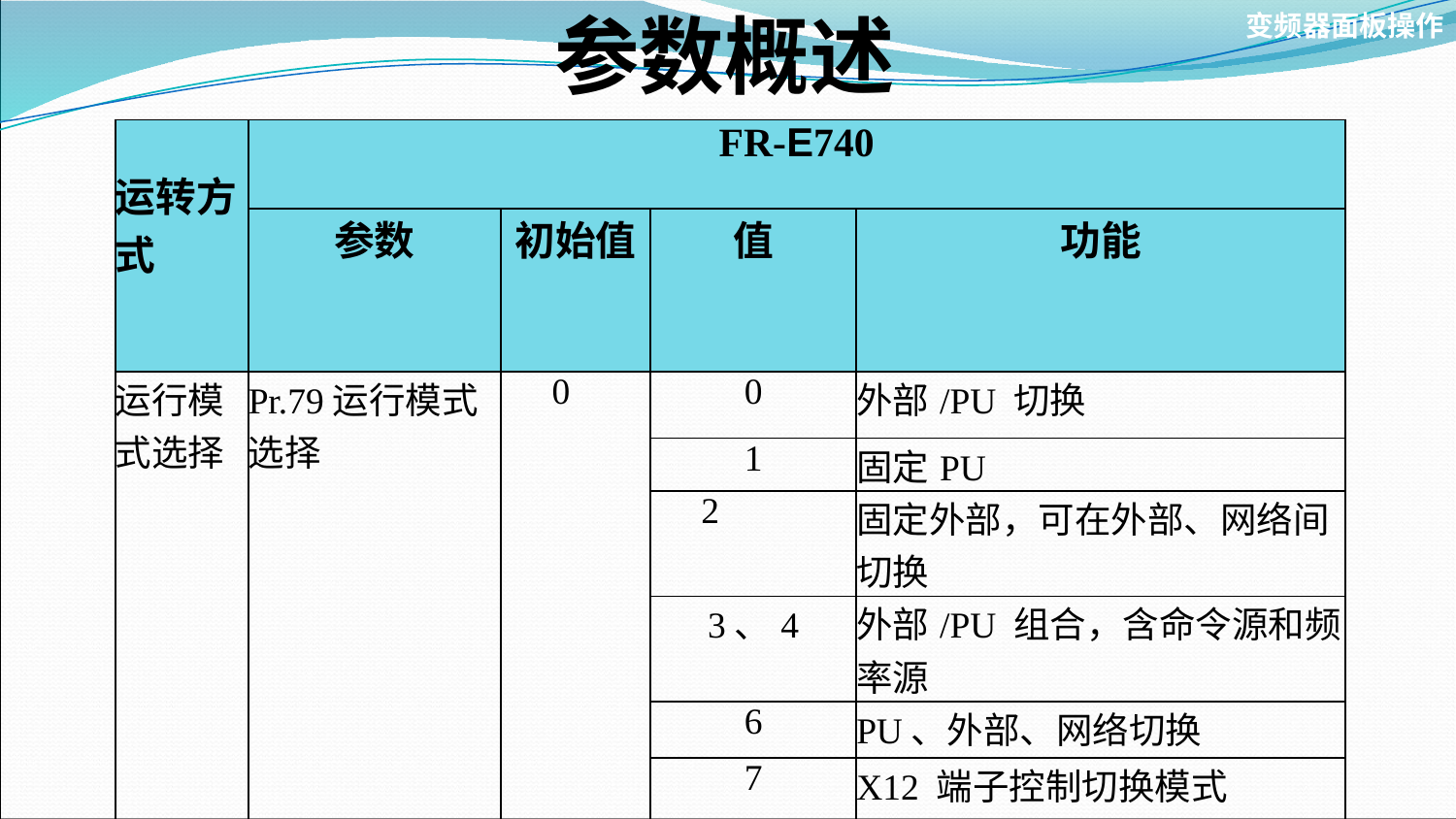

# 参数概述
变频器面板操作
| 运转方式 | FR-E740 |  |  |  |
| --- | --- | --- | --- | --- |
|  | 参数 | 初始值 | 值 | 功能 |
| 运行模式选择 | Pr.79运行模式选择 | 0 | 0 | 外部/PU 切换 |
|  |  |  | 1 | 固定PU |
|  |  |  | 2 | 固定外部，可在外部、网络间切换 |
|  |  |  | 3、4 | 外部/PU 组合，含命令源和频率源 |
|  |  |  | 6 | PU、外部、网络切换 |
|  |  |  | 7 | X12 端子控制切换模式 |
4